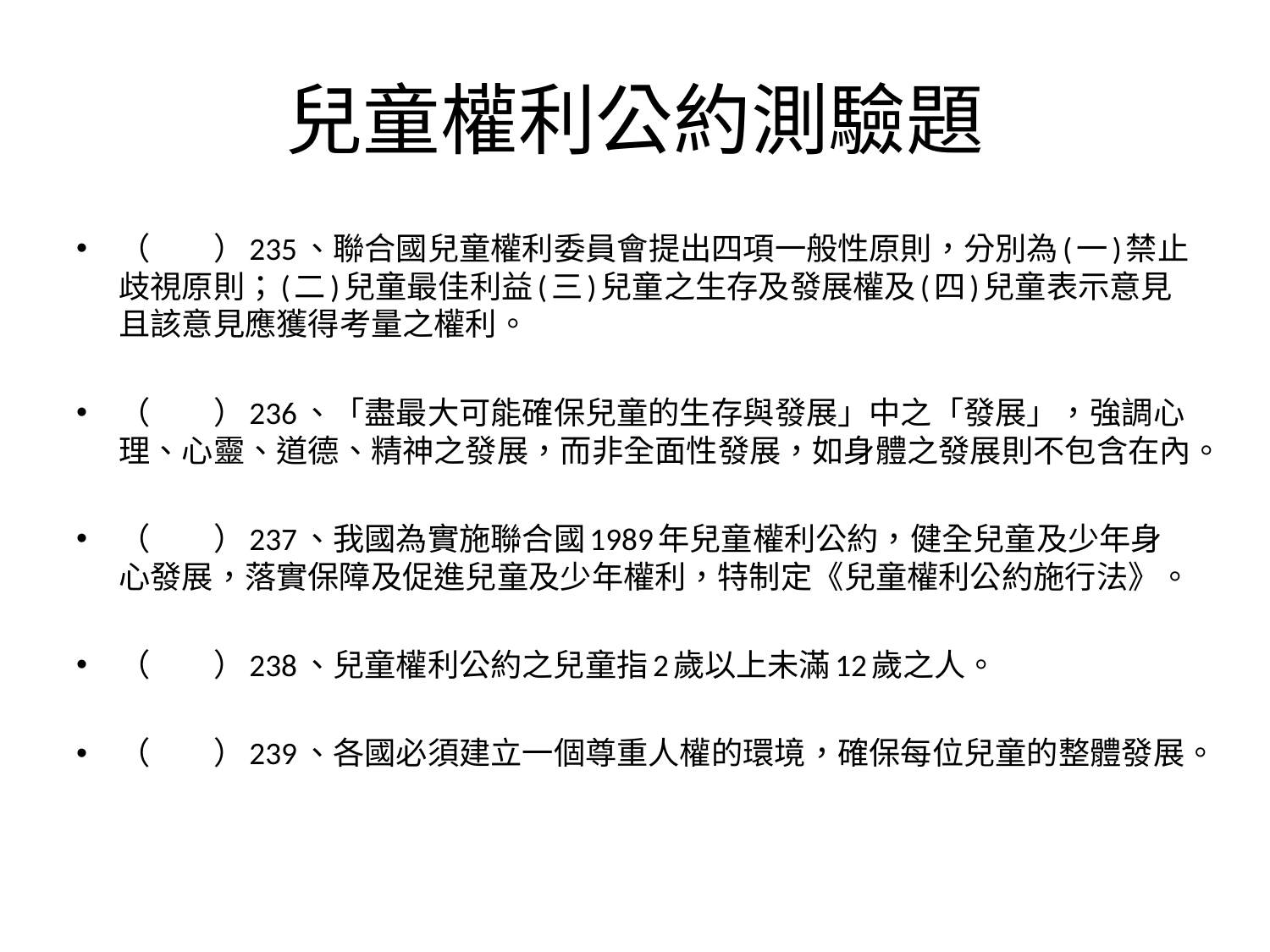

# 兒童權利公約測驗題
（　　）235、聯合國兒童權利委員會提出四項一般性原則，分別為(一)禁止歧視原則；(二)兒童最佳利益(三)兒童之生存及發展權及(四)兒童表示意見且該意見應獲得考量之權利。

（　　）236、「盡最大可能確保兒童的生存與發展」中之「發展」，強調心理、心靈、道德、精神之發展，而非全面性發展，如身體之發展則不包含在內。

（　　）237、我國為實施聯合國1989年兒童權利公約，健全兒童及少年身心發展，落實保障及促進兒童及少年權利，特制定《兒童權利公約施行法》。

（　　）238、兒童權利公約之兒童指2歲以上未滿12歲之人。

（　　）239、各國必須建立一個尊重人權的環境，確保每位兒童的整體發展。